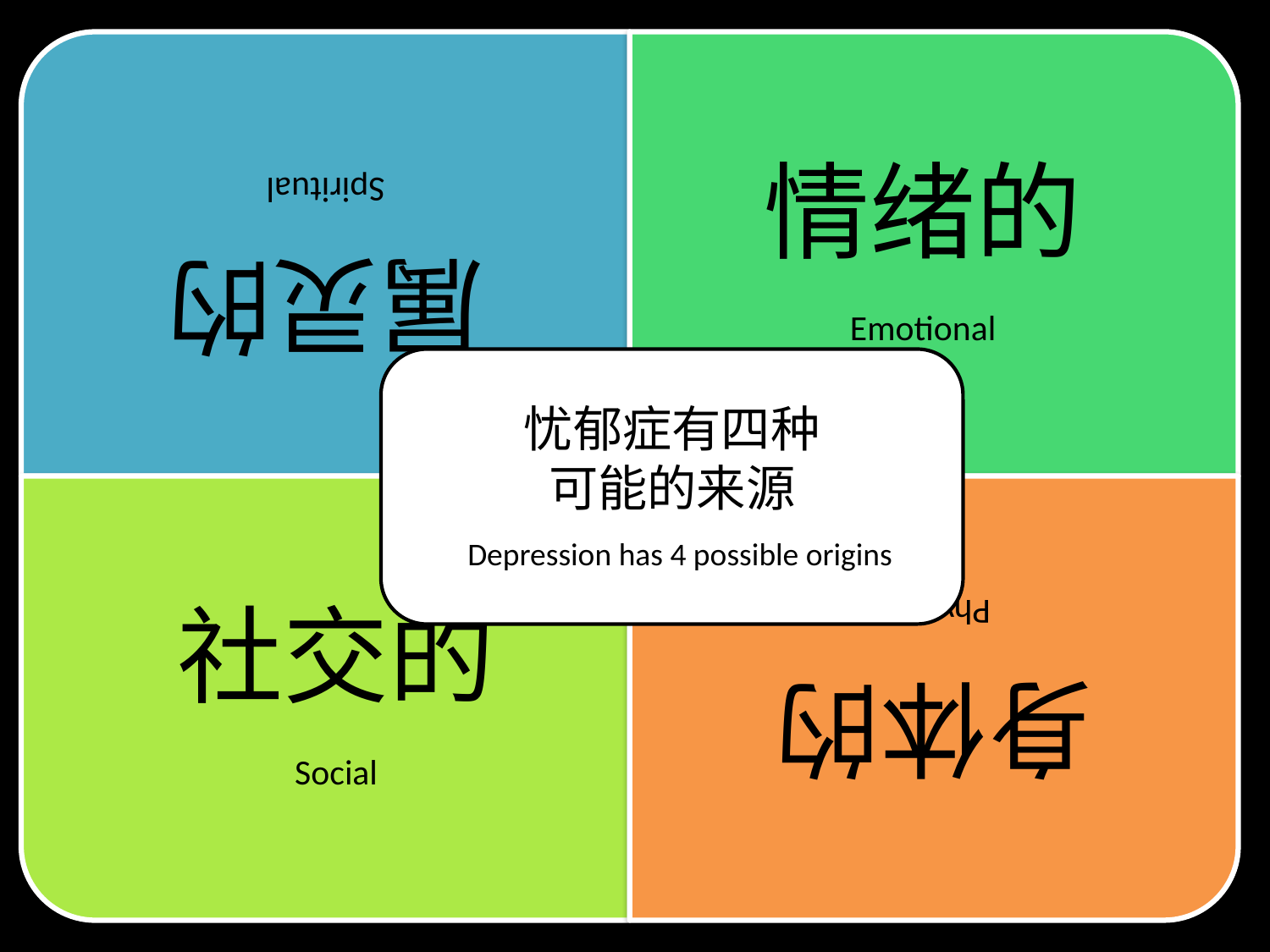

属灵的
Spiritual
情绪的
Emotional
社交的
Social
身体的
Physical
忧郁症有四种
可能的来源
 Depression has 4 possible origins